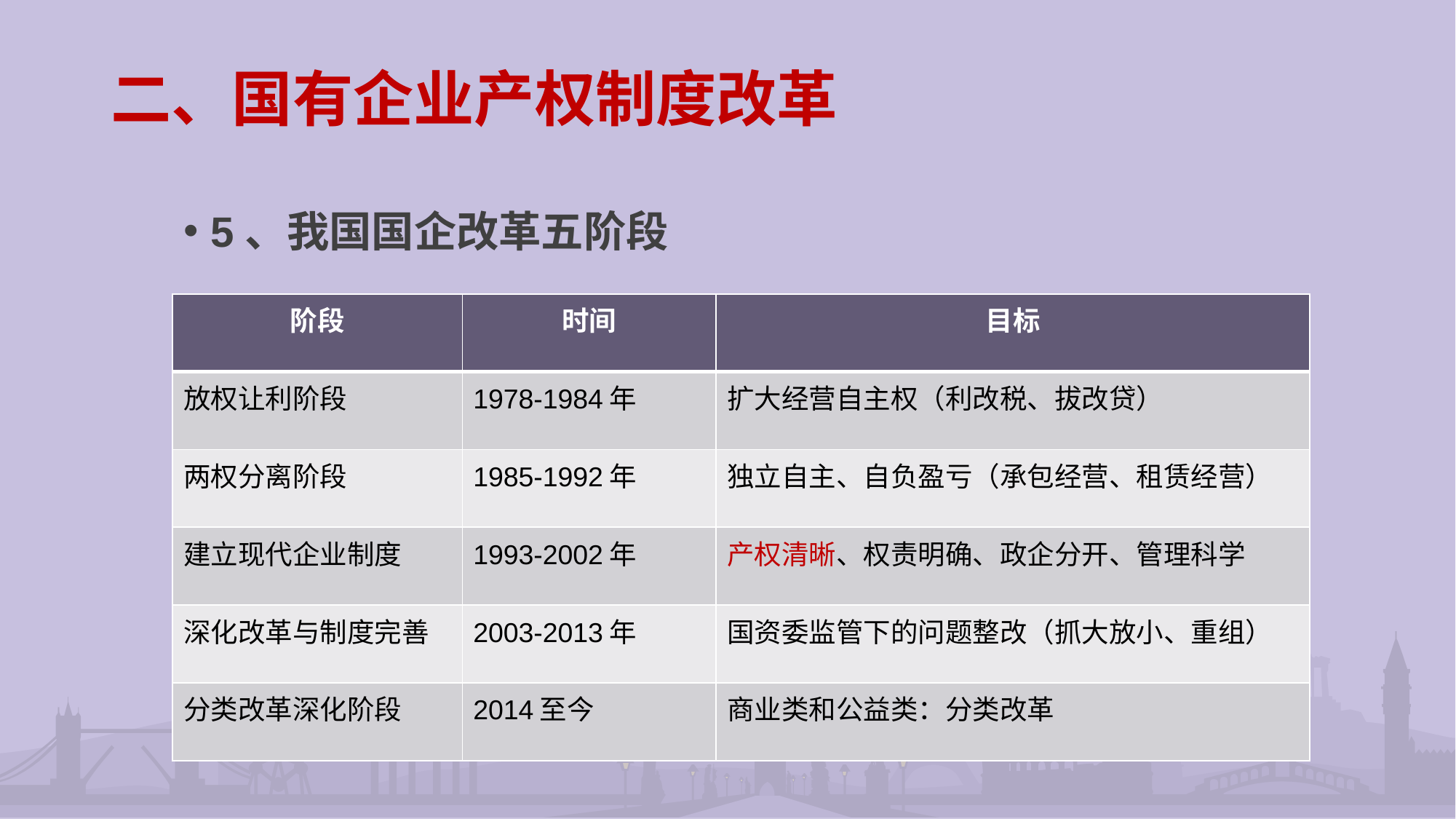

# 二、国有企业产权制度改革
5、我国国企改革五阶段

| 阶段 | 时间 | 目标 |
| --- | --- | --- |
| 放权让利阶段 | 1978-1984年 | 扩大经营自主权（利改税、拔改贷） |
| 两权分离阶段 | 1985-1992年 | 独立自主、自负盈亏（承包经营、租赁经营） |
| 建立现代企业制度 | 1993-2002年 | 产权清晰、权责明确、政企分开、管理科学 |
| 深化改革与制度完善 | 2003-2013年 | 国资委监管下的问题整改（抓大放小、重组） |
| 分类改革深化阶段 | 2014至今 | 商业类和公益类：分类改革 |